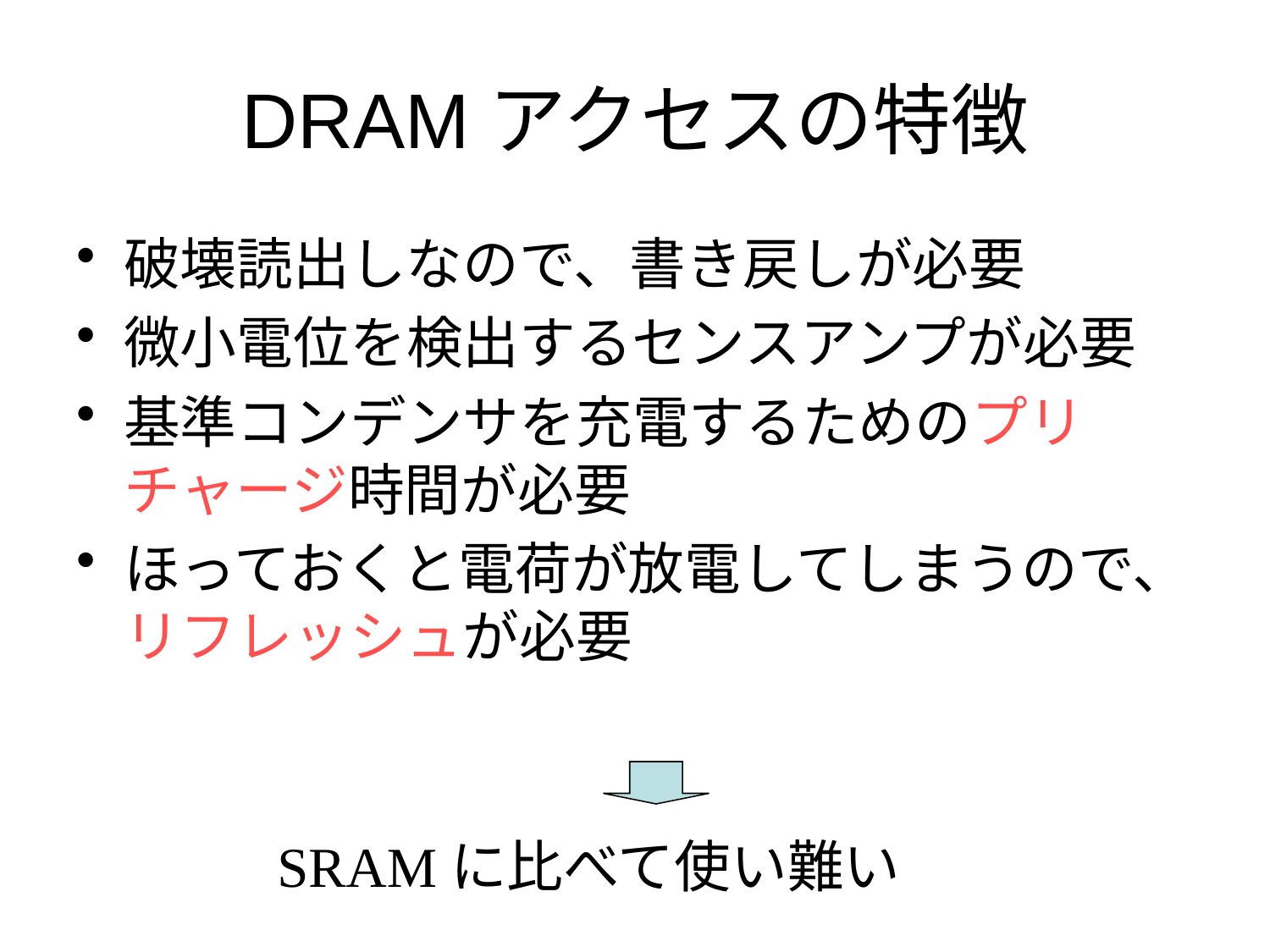

# DRAMアクセスの特徴
破壊読出しなので、書き戻しが必要
微小電位を検出するセンスアンプが必要
基準コンデンサを充電するためのプリチャージ時間が必要
ほっておくと電荷が放電してしまうので、リフレッシュが必要

SRAMに比べて使い難い